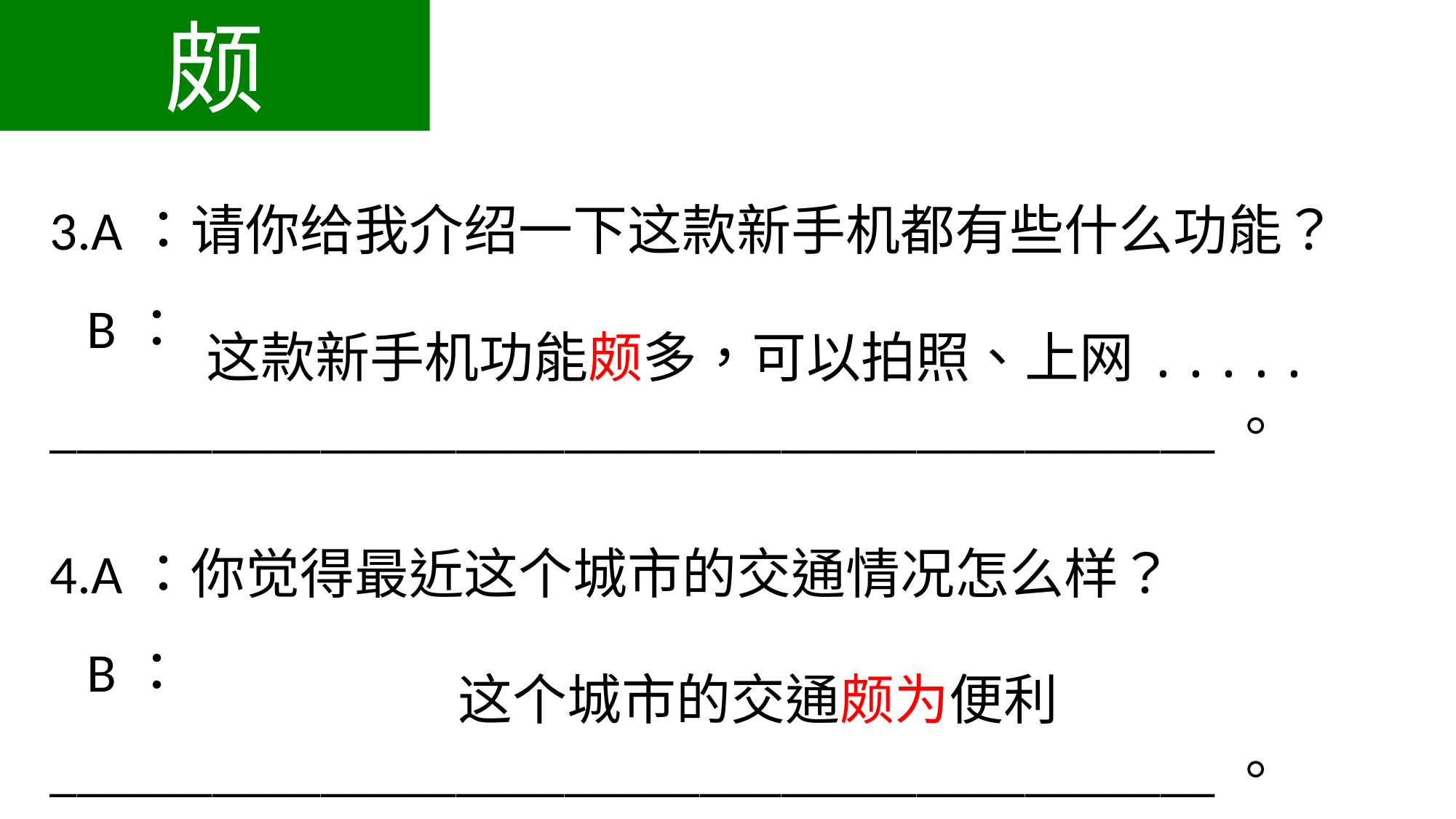

颇
3.A：请你给我介绍一下这款新手机都有些什么功能？
   B：___________________________________________。
这款新手机功能颇多，可以拍照、上网.....
4.A：你觉得最近这个城市的交通情况怎么样？
   B：___________________________________________。
这个城市的交通颇为便利